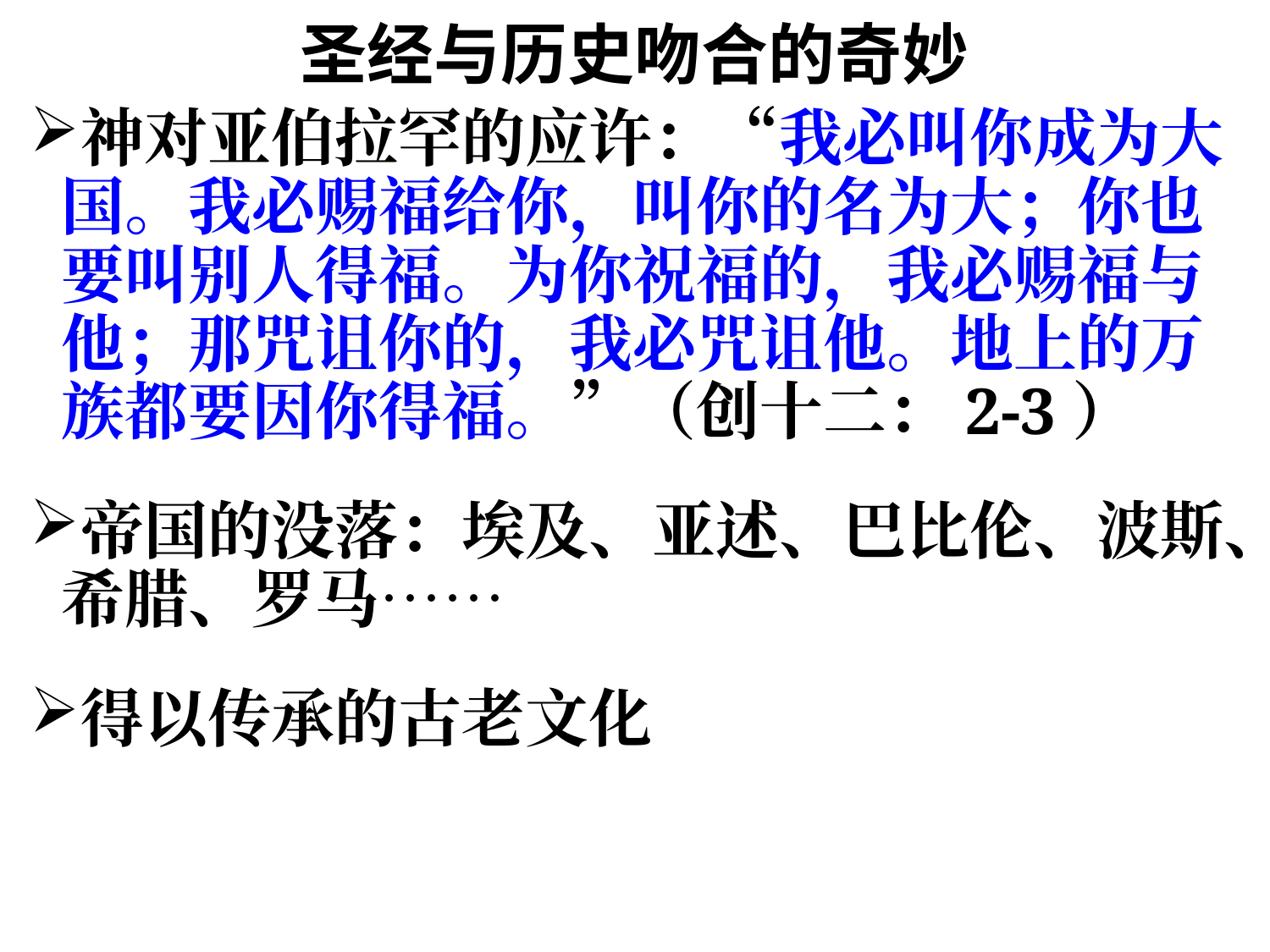

# 圣经与历史吻合的奇妙
神对亚伯拉罕的应许：“我必叫你成为大国。我必赐福给你，叫你的名为大；你也要叫别人得福。为你祝福的，我必赐福与他；那咒诅你的，我必咒诅他。地上的万族都要因你得福。”（创十二：2-3）

帝国的没落：埃及、亚述、巴比伦、波斯、希腊、罗马……

得以传承的古老文化